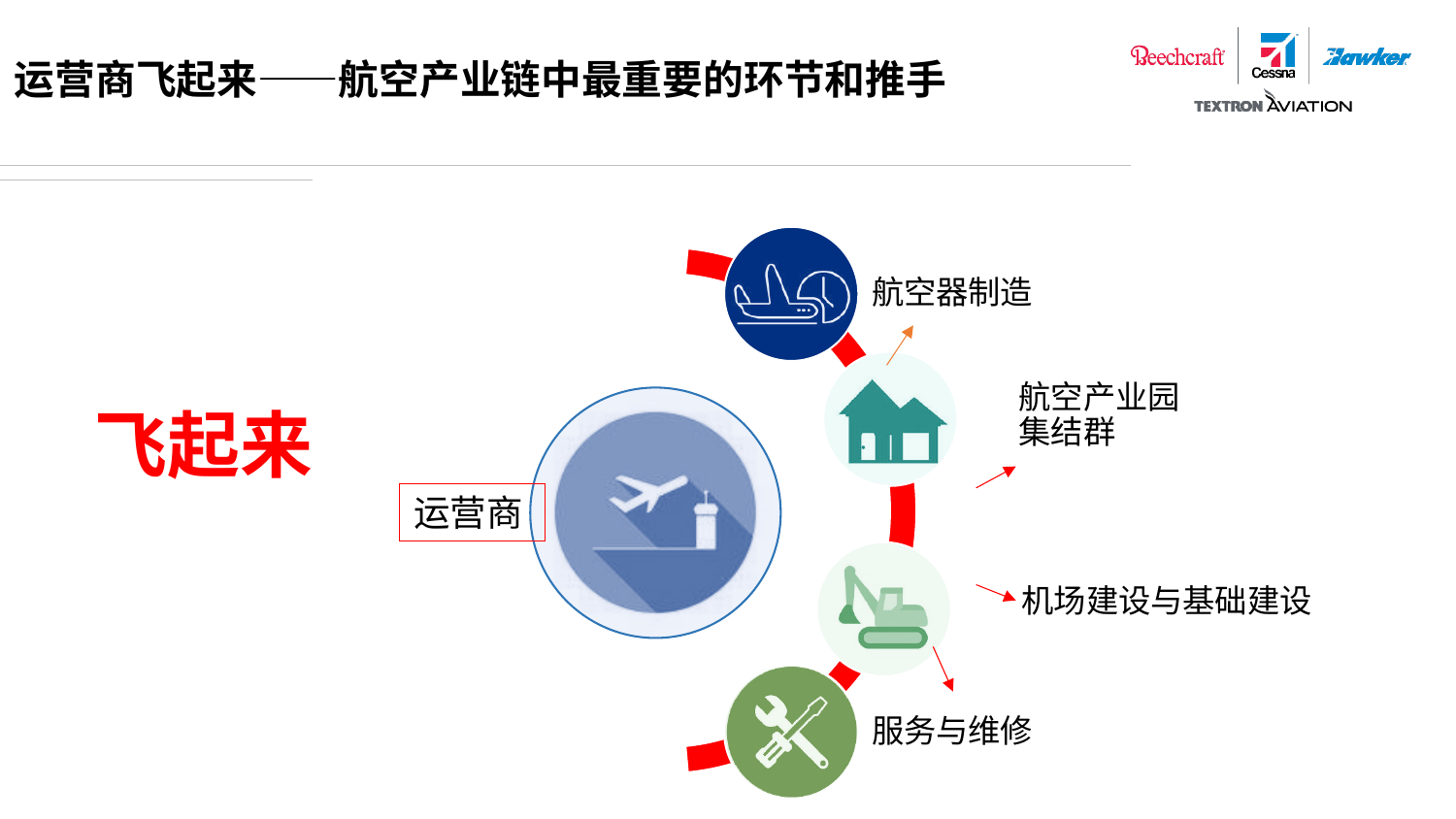

运营商飞起来——航空产业链中最重要的环节和推手

航空器制造
航空产业园集结群
        机场建设与基础建设
服务与维修
运营商

飞起来